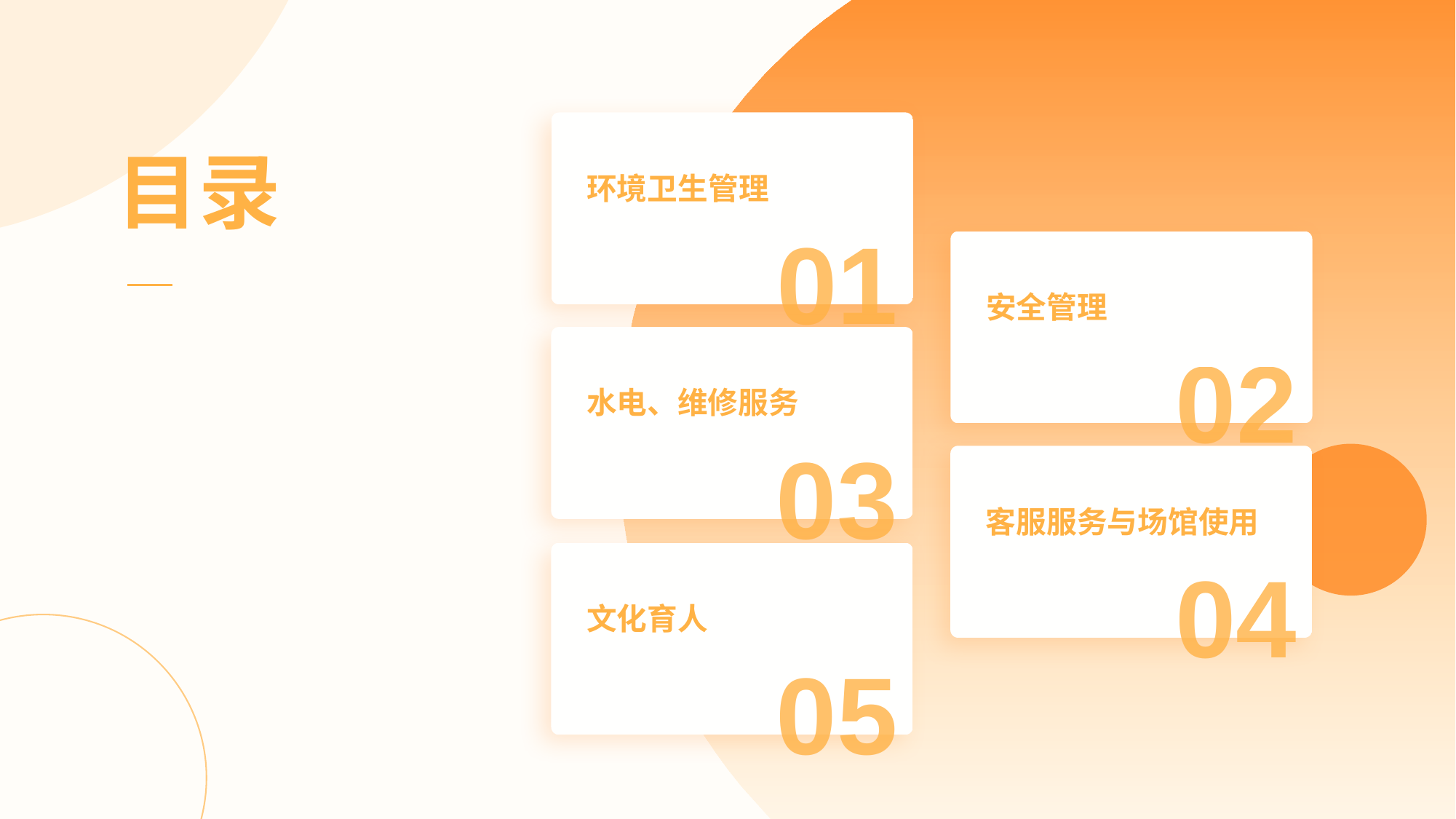

目录

环境卫生管理
01

安全管理
02

水电、维修服务
03

客服服务与场馆使用
04

文化育人
05